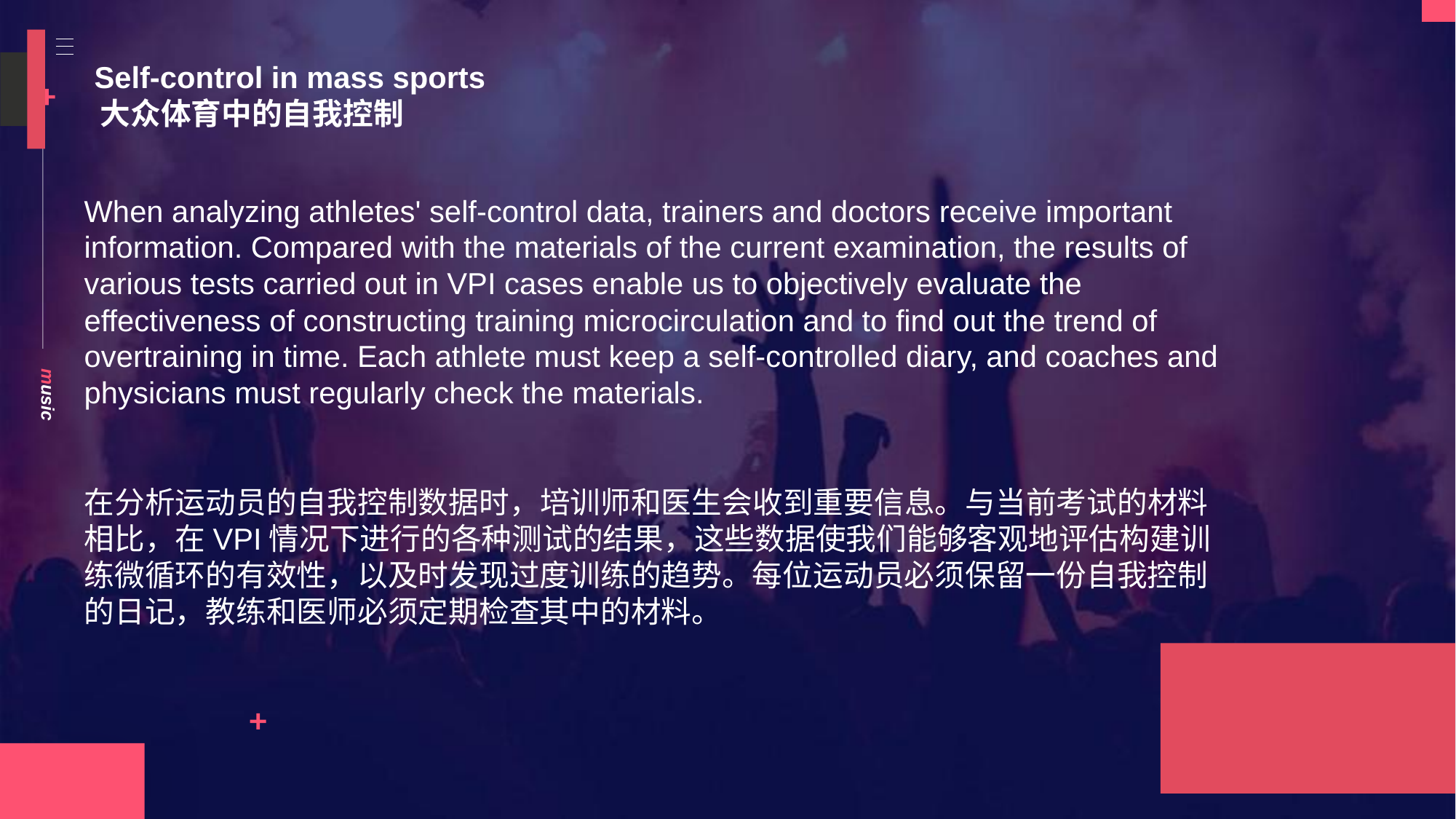

Self-control in mass sports
 大众体育中的自我控制

music
When analyzing athletes' self-control data, trainers and doctors receive important information. Compared with the materials of the current examination, the results of various tests carried out in VPI cases enable us to objectively evaluate the effectiveness of constructing training microcirculation and to find out the trend of overtraining in time. Each athlete must keep a self-controlled diary, and coaches and physicians must regularly check the materials.

在分析运动员的自我控制数据时，培训师和医生会收到重要信息。与当前考试的材料相比，在VPI情况下进行的各种测试的结果，这些数据使我们能够客观地评估构建训练微循环的有效性，以及时发现过度训练的趋势。每位运动员必须保留一份自我控制的日记，教练和医师必须定期检查其中的材料。

MUSIC